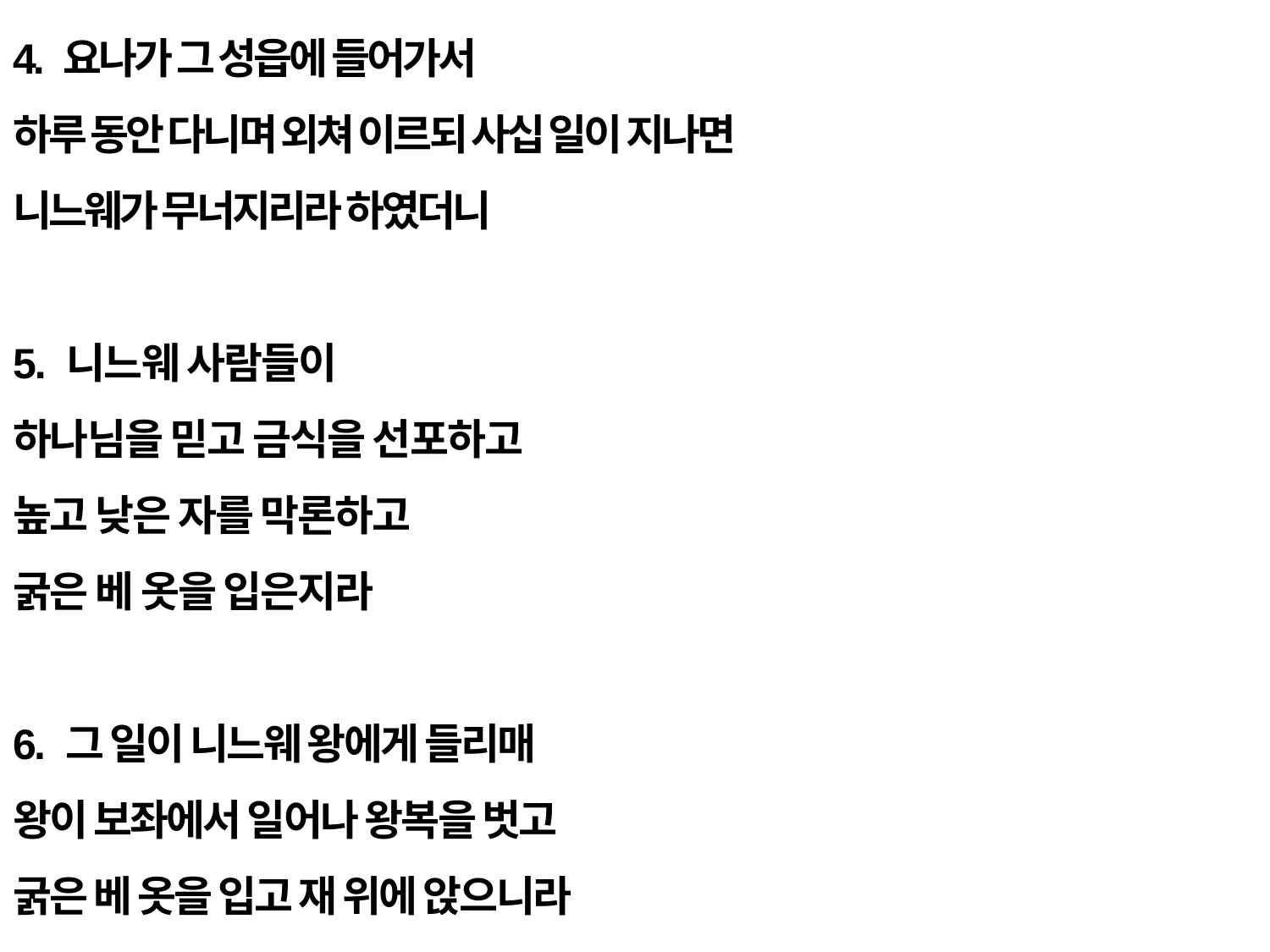

4. 요나가 그 성읍에 들어가서
하루 동안 다니며 외쳐 이르되 사십 일이 지나면
니느웨가 무너지리라 하였더니

5. 니느웨 사람들이
하나님을 믿고 금식을 선포하고
높고 낮은 자를 막론하고
굵은 베 옷을 입은지라

6. 그 일이 니느웨 왕에게 들리매
왕이 보좌에서 일어나 왕복을 벗고
굵은 베 옷을 입고 재 위에 앉으니라

#